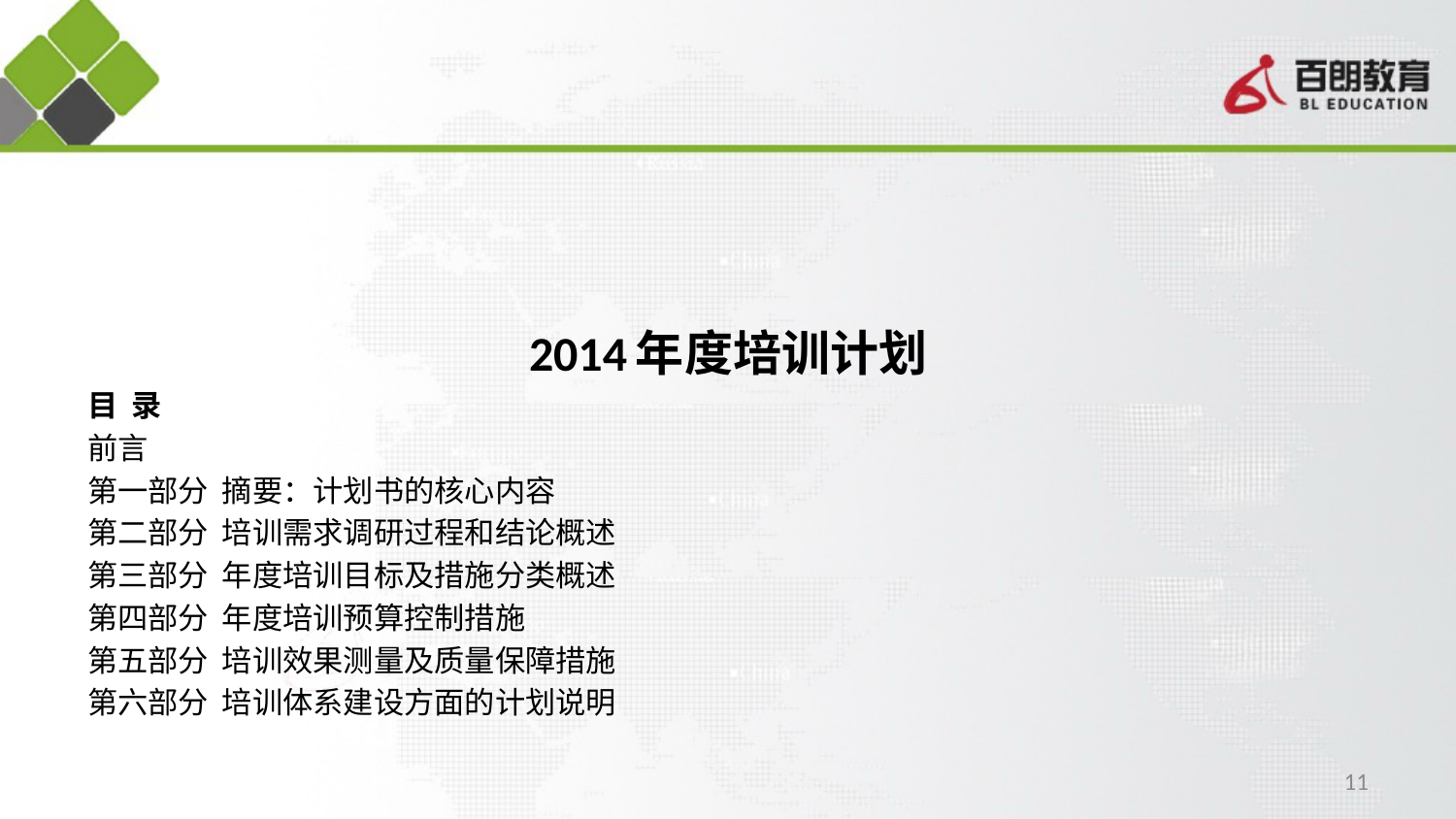

2014年度培训计划
目  录
前言
第一部分  摘要：计划书的核心内容
第二部分  培训需求调研过程和结论概述
第三部分  年度培训目标及措施分类概述
第四部分  年度培训预算控制措施
第五部分  培训效果测量及质量保障措施
第六部分  培训体系建设方面的计划说明
11